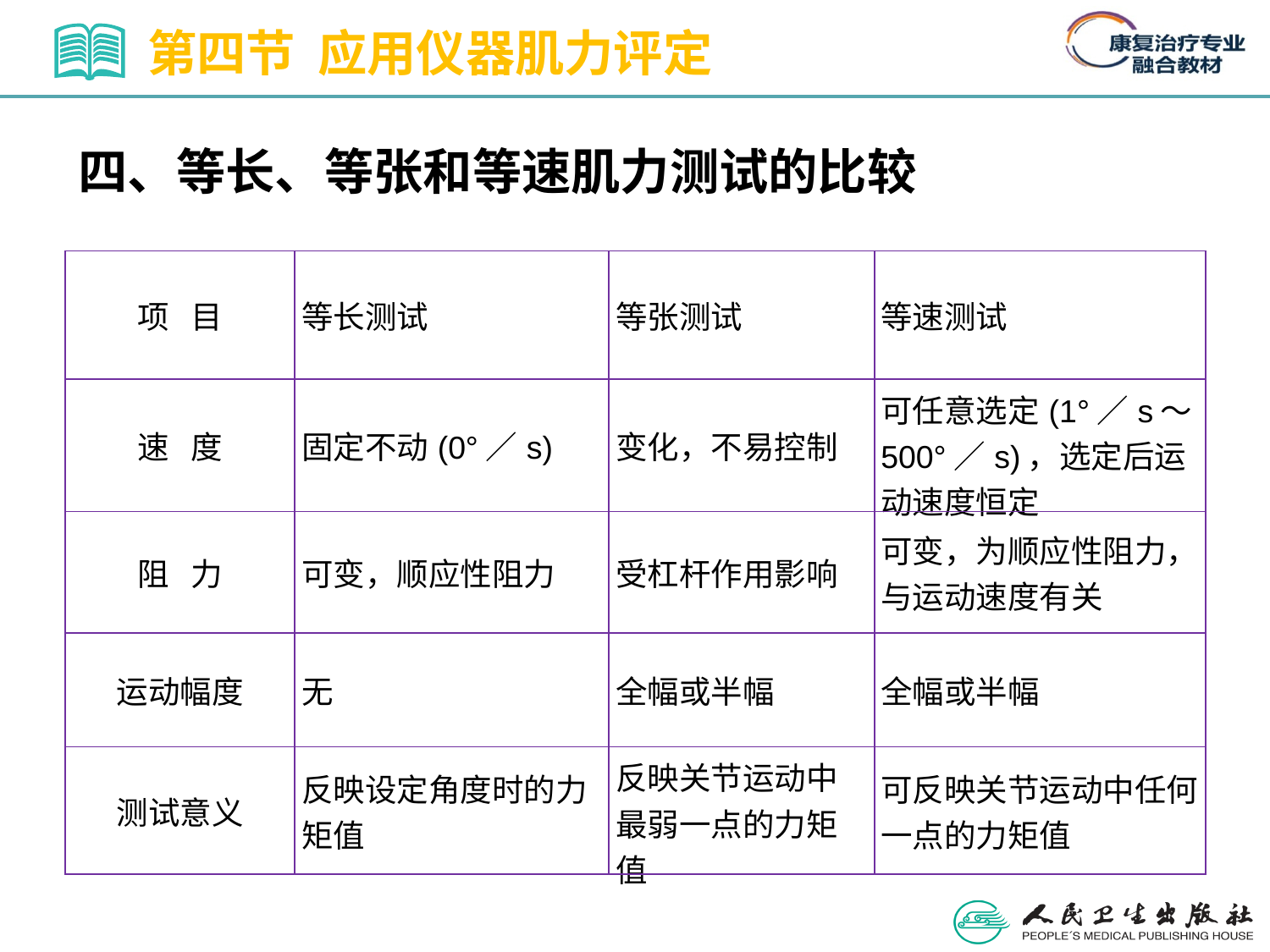

第四节  应用仪器肌力评定
四、等长、等张和等速肌力测试的比较
| 项 目 | 等长测试 | 等张测试 | 等速测试 |
| --- | --- | --- | --- |
| 速 度 | 固定不动(0°／s) | 变化，不易控制 | 可任意选定(1°／s～ 500°／s)，选定后运动速度恒定 |
| 阻 力 | 可变，顺应性阻力 | 受杠杆作用影响 | 可变，为顺应性阻力，与运动速度有关 |
| 运动幅度 | 无 | 全幅或半幅 | 全幅或半幅 |
| 测试意义 | 反映设定角度时的力矩值 | 反映关节运动中最弱一点的力矩值 | 可反映关节运动中任何一点的力矩值 |